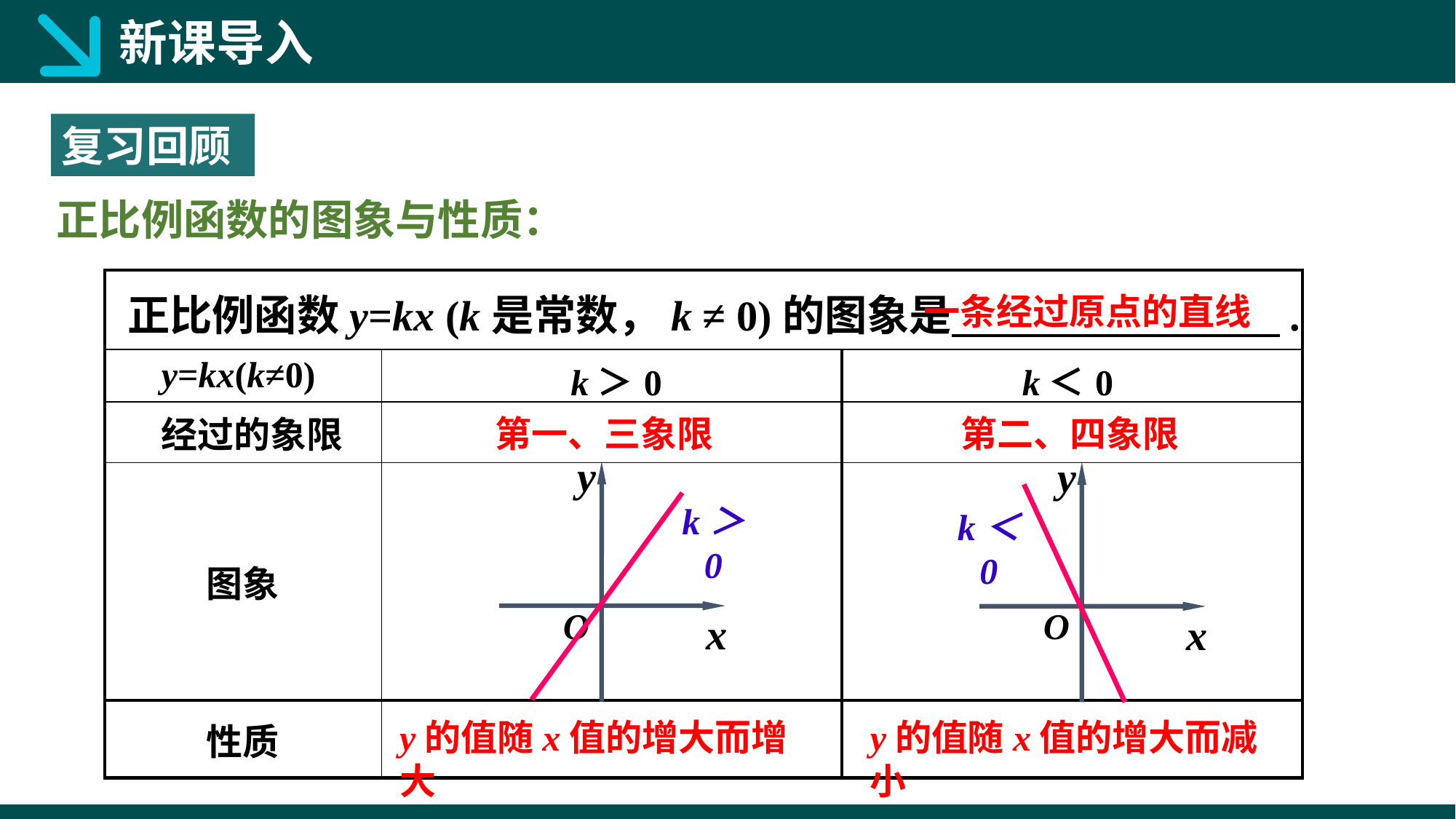

新课导入

复习回顾
正比例函数的图象与性质：
|  |  |  |
| --- | --- | --- |
| y=kx(k≠0) | k＞0 | k＜0 |
| 经过的象限 |  |  |
| 图象 |  |  |
| 性质 |  |  |
正比例函数y=kx (k是常数，k ≠ 0)的图象是                                  .
一条经过原点的直线
第一、三象限
第二、四象限
y

O
x

 k＞0

y

O
x

 k＜0
y的值随x值的增大而增大
y的值随x值的增大而减小